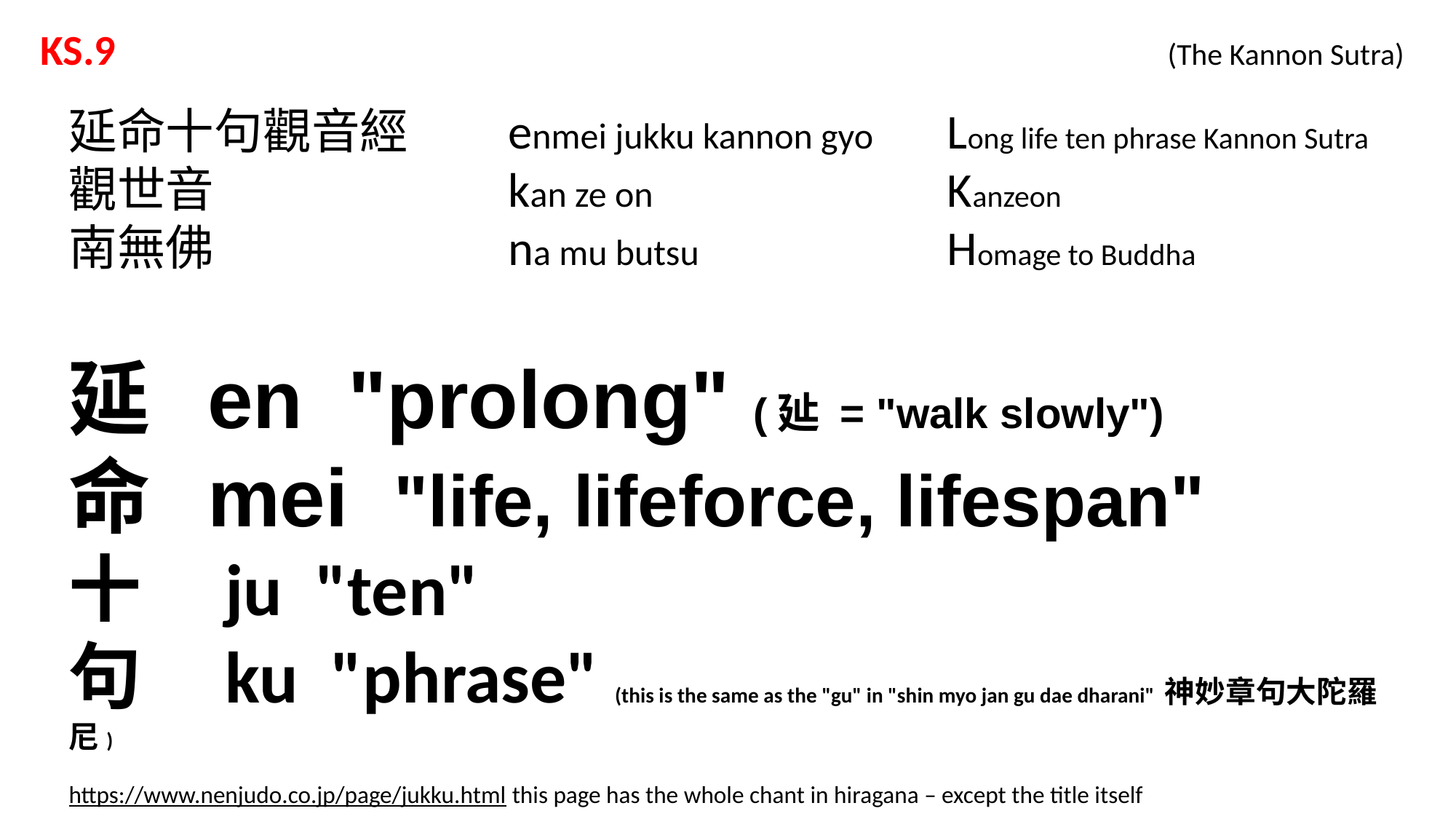

KS.9  			  			                                                 (The Kannon Sutra)
延命十句觀音經
觀世音
南無佛
enmei jukku kannon gyo
kan ze on
na mu butsu
Long life ten phrase Kannon Sutra
Kanzeon
Homage to Buddha
延  en  "prolong" (㢟 = "walk slowly")
命  mei  "life, lifeforce, lifespan"
十    ju  "ten"
句    ku  "phrase" (this is the same as the "gu" in "shin myo jan gu dae dharani" 神妙章句大陀羅尼)

https://www.nenjudo.co.jp/page/jukku.html this page has the whole chant in hiragana – except the title itself